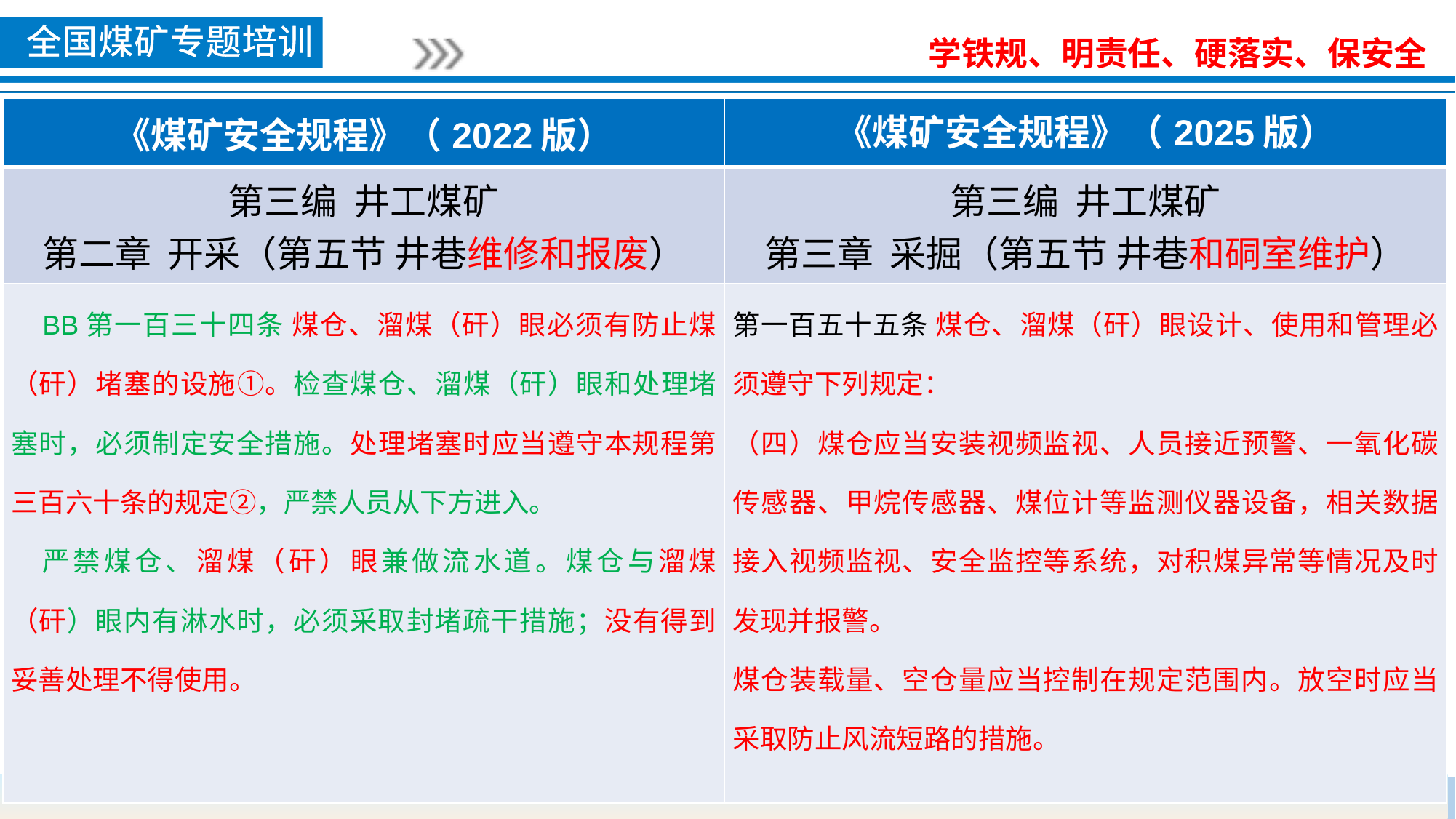

| 《煤矿安全规程》（2022版） | 《煤矿安全规程》（2025版） |
| --- | --- |
| 第三编 井工煤矿 第二章 开采（第五节 井巷维修和报废） | 第三编 井工煤矿 第三章 采掘（第五节 井巷和硐室维护） |
| BB第一百三十四条 煤仓、溜煤（矸）眼必须有防止煤（矸）堵塞的设施①。检查煤仓、溜煤（矸）眼和处理堵塞时，必须制定安全措施。处理堵塞时应当遵守本规程第三百六十条的规定②，严禁人员从下方进入。 严禁煤仓、溜煤（矸）眼兼做流水道。煤仓与溜煤（矸）眼内有淋水时，必须采取封堵疏干措施；没有得到妥善处理不得使用。 | 第一百五十五条 煤仓、溜煤（矸）眼设计、使用和管理必须遵守下列规定： （四）煤仓应当安装视频监视、人员接近预警、一氧化碳传感器、甲烷传感器、煤位计等监测仪器设备，相关数据接入视频监视、安全监控等系统，对积煤异常等情况及时发现并报警。 煤仓装载量、空仓量应当控制在规定范围内。放空时应当采取防止风流短路的措施。 |